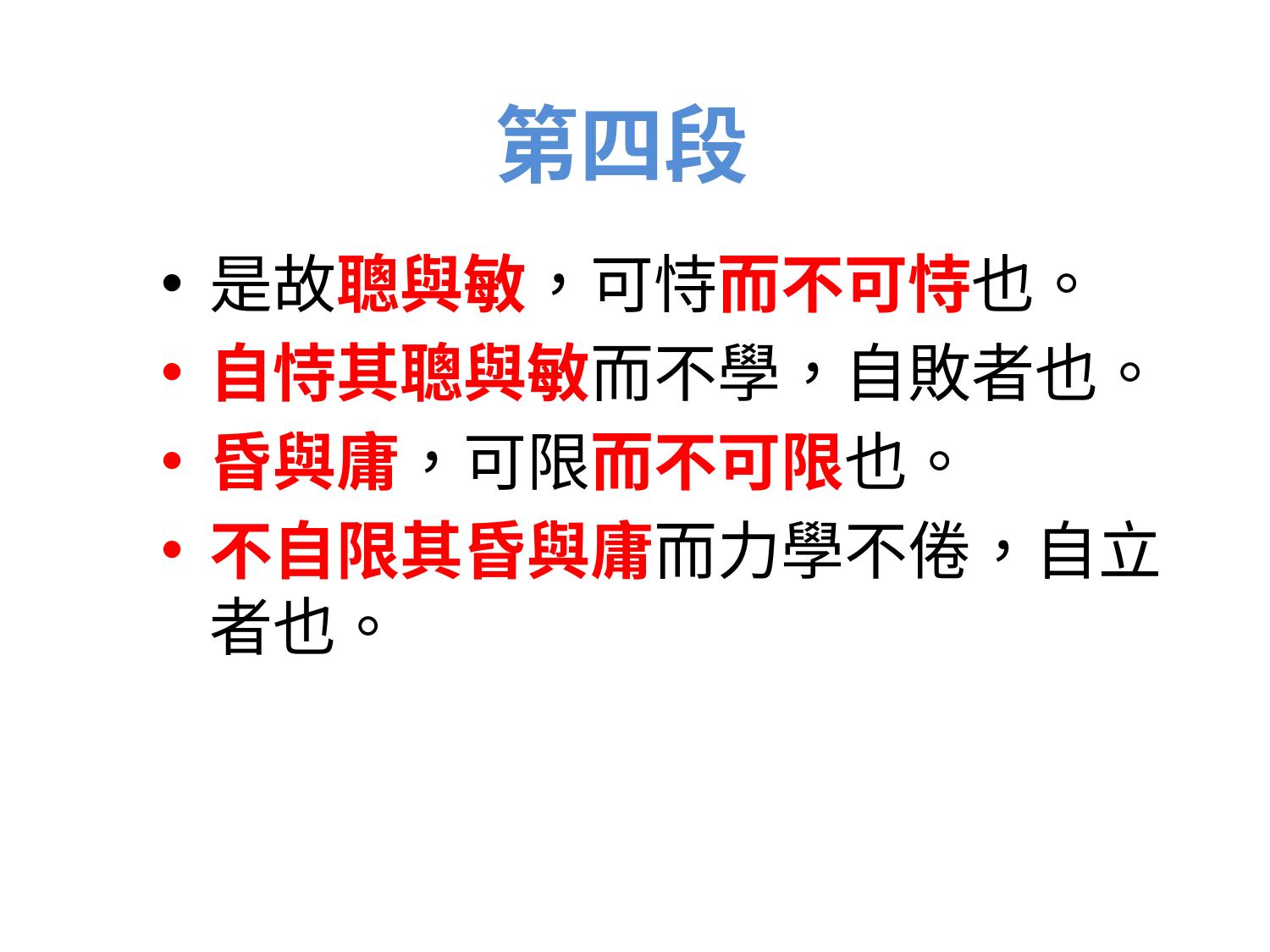

# 第四段
是故聰與敏，可恃而不可恃也。
自恃其聰與敏而不學，自敗者也。
昏與庸，可限而不可限也。
不自限其昏與庸而力學不倦，自立者也。